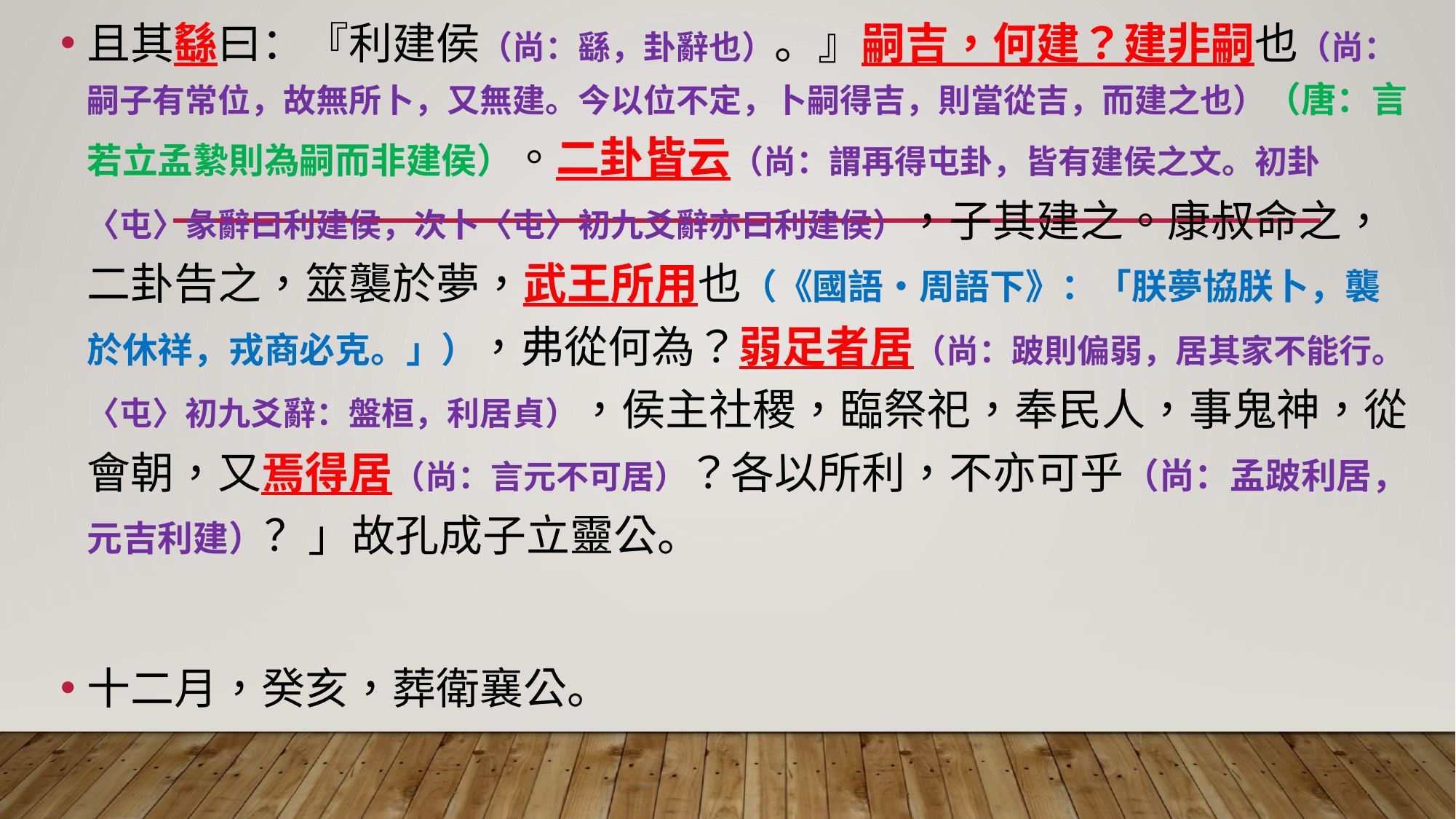

且其繇曰：『利建侯（尚：繇，卦辭也）。』嗣吉，何建？建非嗣也（尚：嗣子有常位，故無所卜，又無建。今以位不定，卜嗣得吉，則當從吉，而建之也）（唐：言若立孟縶則為嗣而非建侯）。二卦皆云（尚：謂再得屯卦，皆有建侯之文。初卦〈屯〉彖辭曰利建侯，次卜〈屯〉初九爻辭亦曰利建侯），子其建之。康叔命之，二卦告之，筮襲於夢，武王所用也（《國語•周語下》：「朕夢協朕卜，襲於休祥，戎商必克。」），弗從何為？弱足者居（尚：跛則偏弱，居其家不能行。〈屯〉初九爻辭：盤桓，利居貞），侯主社稷，臨祭祀，奉民人，事鬼神，從會朝，又焉得居（尚：言元不可居）？各以所利，不亦可乎（尚：孟跛利居，元吉利建）？」故孔成子立靈公。

十二月，癸亥，葬衛襄公。